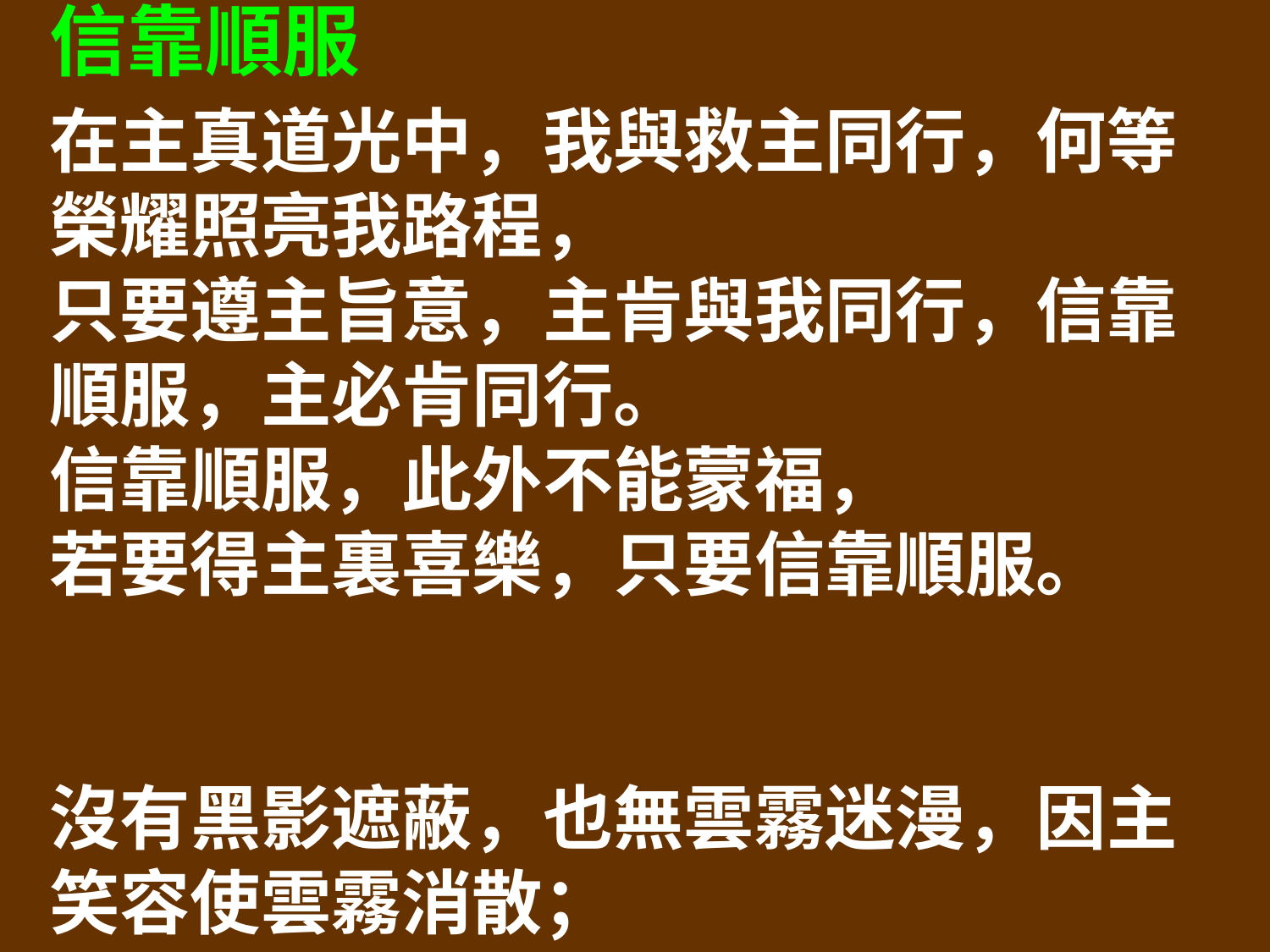

信靠順服
在主真道光中，我與救主同行，何等榮耀照亮我路程，
只要遵主旨意，主肯與我同行，信靠順服，主必肯同行。
信靠順服，此外不能蒙福，
若要得主裏喜樂，只要信靠順服。

沒有黑影遮蔽，也無雲霧迷漫，因主笑容使雲霧消散；
沒有疑惑畏懼，沒有眼淚憂慮，信靠順服，憂懼自消除。
信靠順服，此外不能蒙福，
若要得主裏喜樂，只要信靠順服。